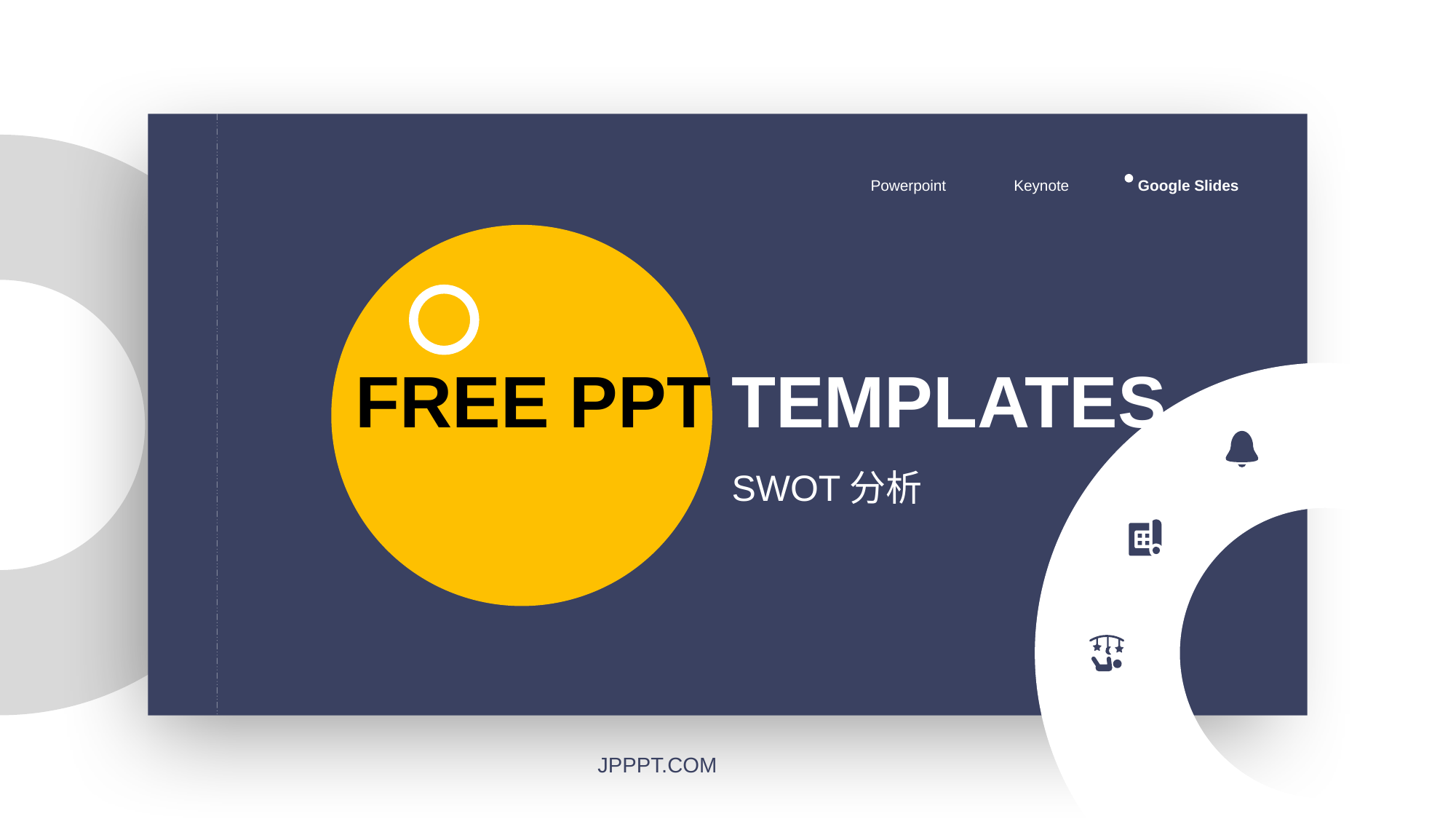

Powerpoint
Keynote
Google Slides

FREE PPT TEMPLATES

SWOT分析

JPPPT.COM